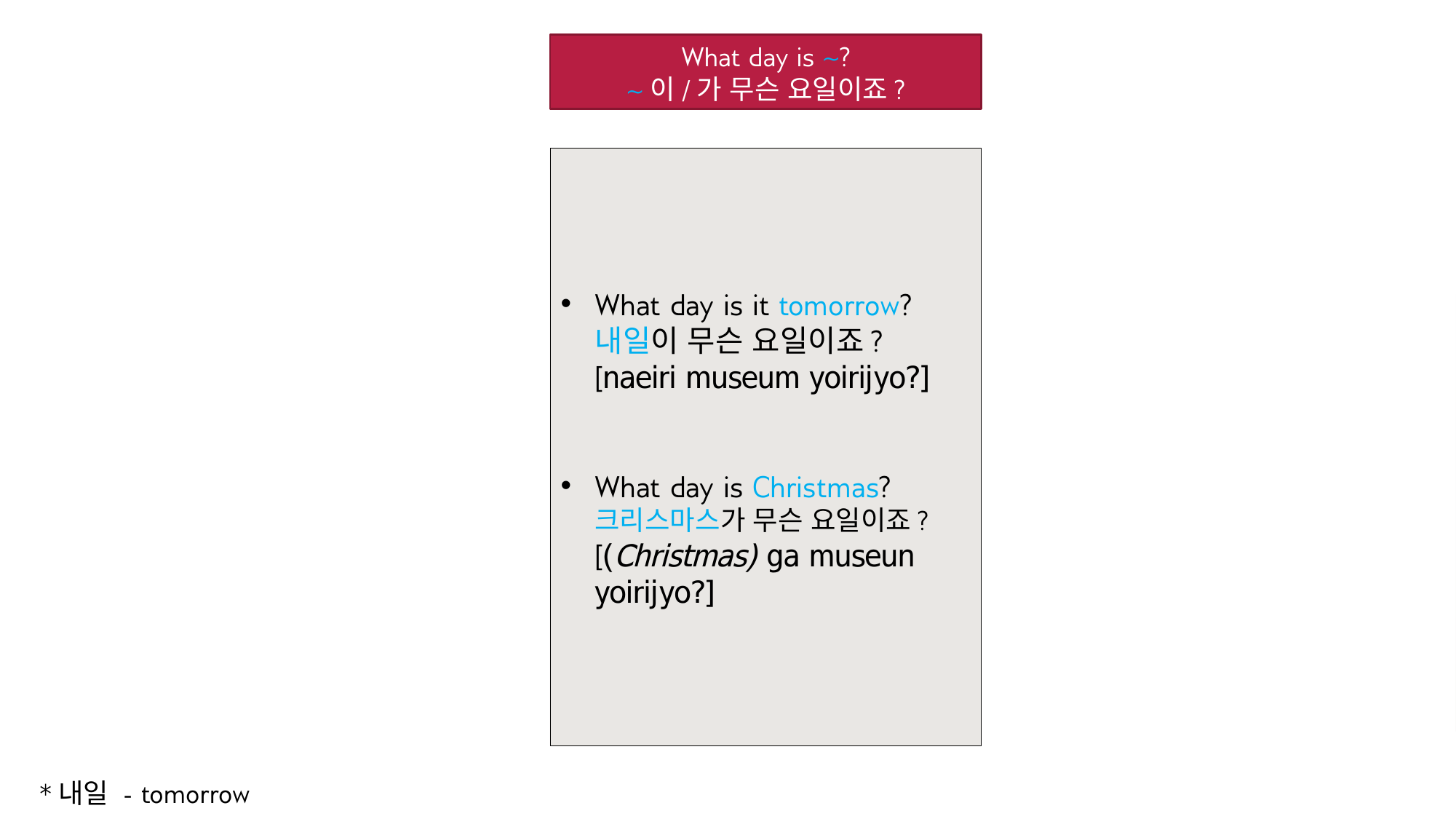

What day is ~?
~이/가 무슨 요일이죠?
# Key sentences - time & date
What day is it tomorrow?
내일이 무슨 요일이죠?
[naeiri museum yoirijyo?]

What day is Christmas?
크리스마스가 무슨 요일이죠?
[(Christmas) ga museun yoirijyo?]
*내일 - tomorrow